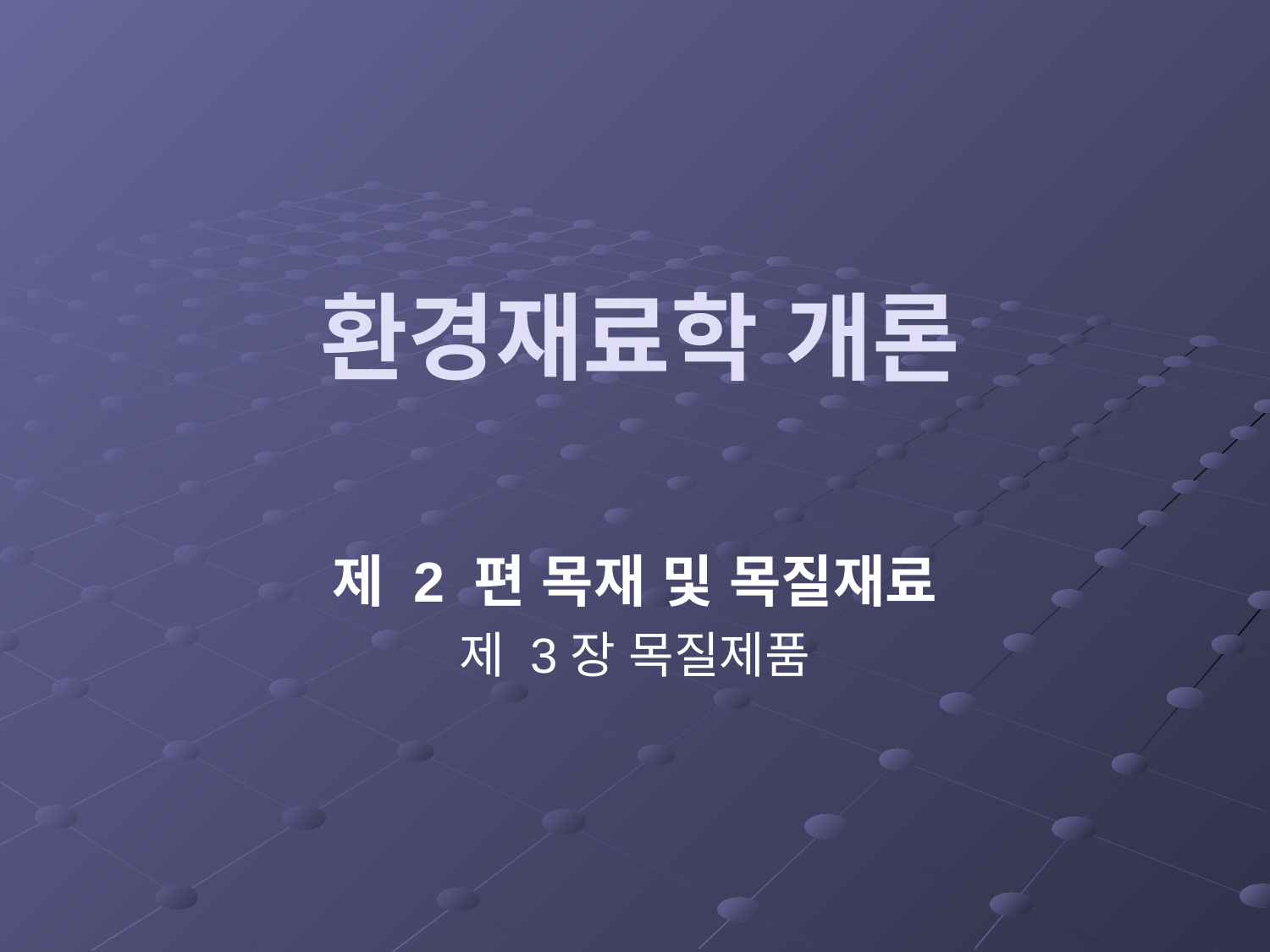

# 환경재료학 개론
제 2 편 목재 및 목질재료
제 3장 목질제품